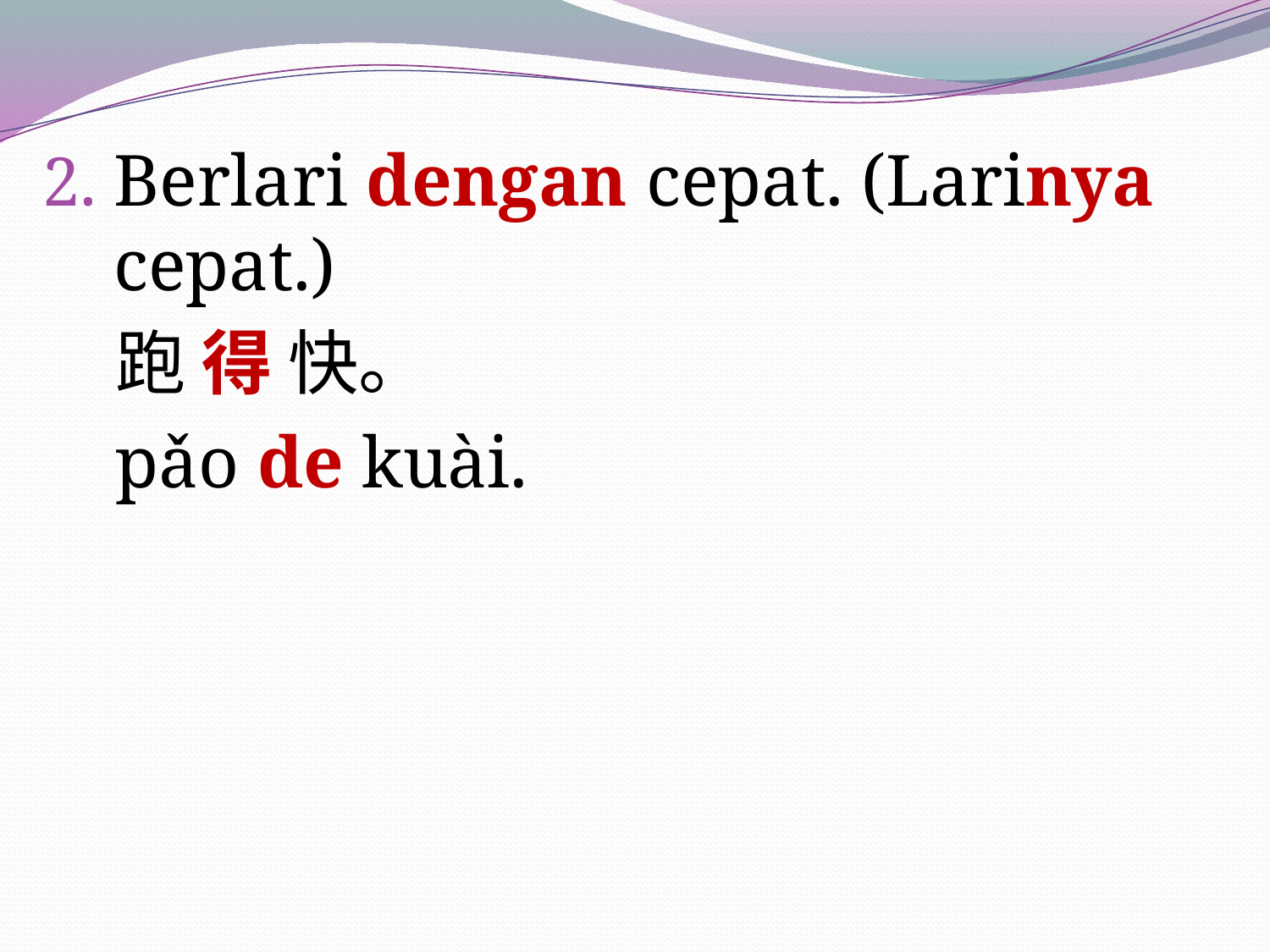

Berlari dengan cepat. (Larinya cepat.)
跑 得 快。
pǎo de kuài.